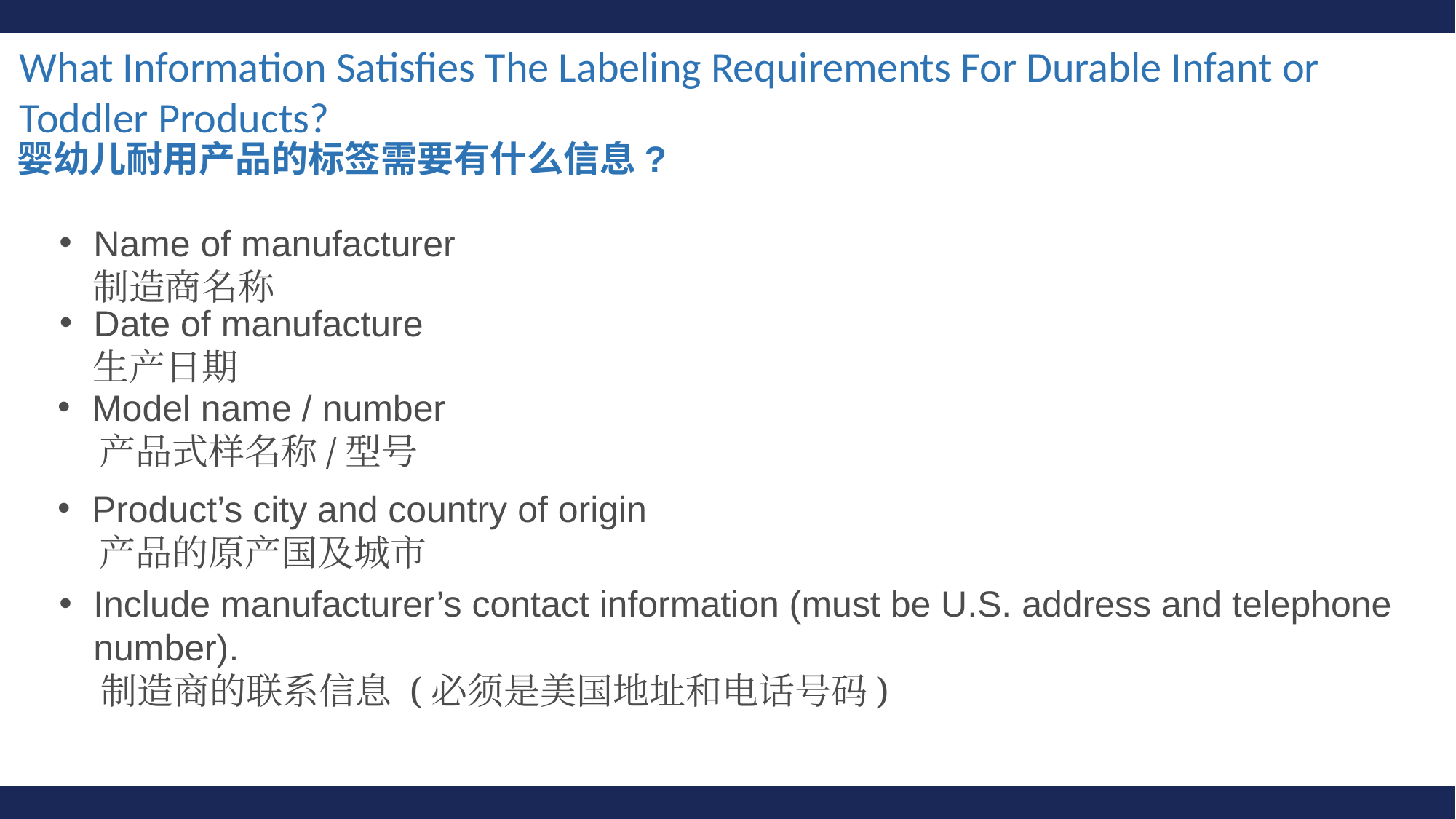

What Information Satisfies The Labeling Requirements For Durable Infant or Toddler Products?
婴幼儿耐用产品的标签需要有什么信息?

Name of manufacturer
   制造商名称
Date of manufacture
   生产日期
Model name / number
    产品式样名称/型号

Product’s city and country of origin
    产品的原产国及城市
Include manufacturer’s contact information (must be U.S. address and telephone number).
    制造商的联系信息 (必须是美国地址和电话号码)